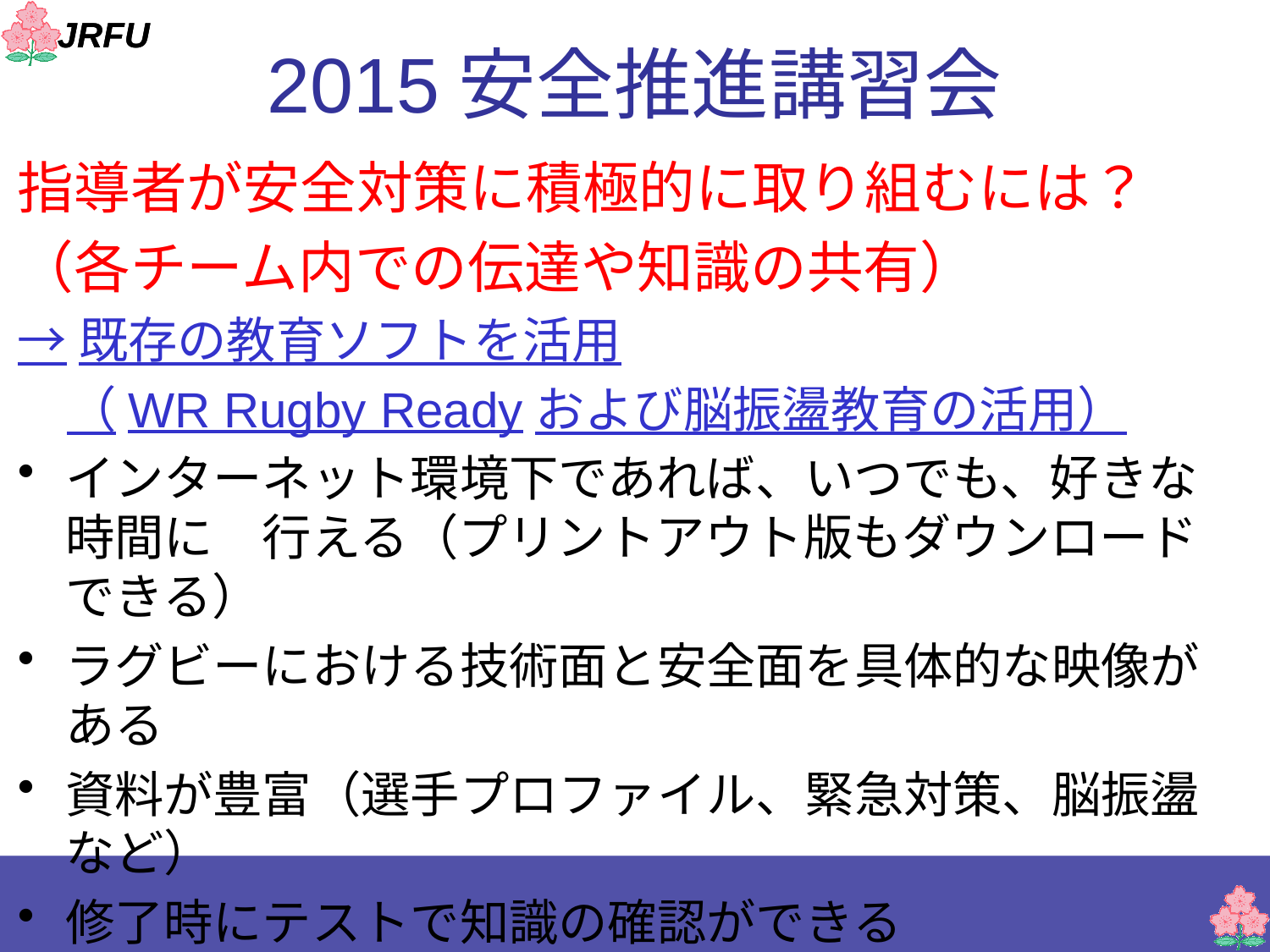

# 2015安全推進講習会
指導者が安全対策に積極的に取り組むには？
（各チーム内での伝達や知識の共有）
→既存の教育ソフトを活用
　（WR Rugby Readyおよび脳振盪教育の活用）
インターネット環境下であれば、いつでも、好きな時間に　行える（プリントアウト版もダウンロードできる）
ラグビーにおける技術面と安全面を具体的な映像がある
資料が豊富（選手プロファイル、緊急対策、脳振盪など）
修了時にテストで知識の確認ができる